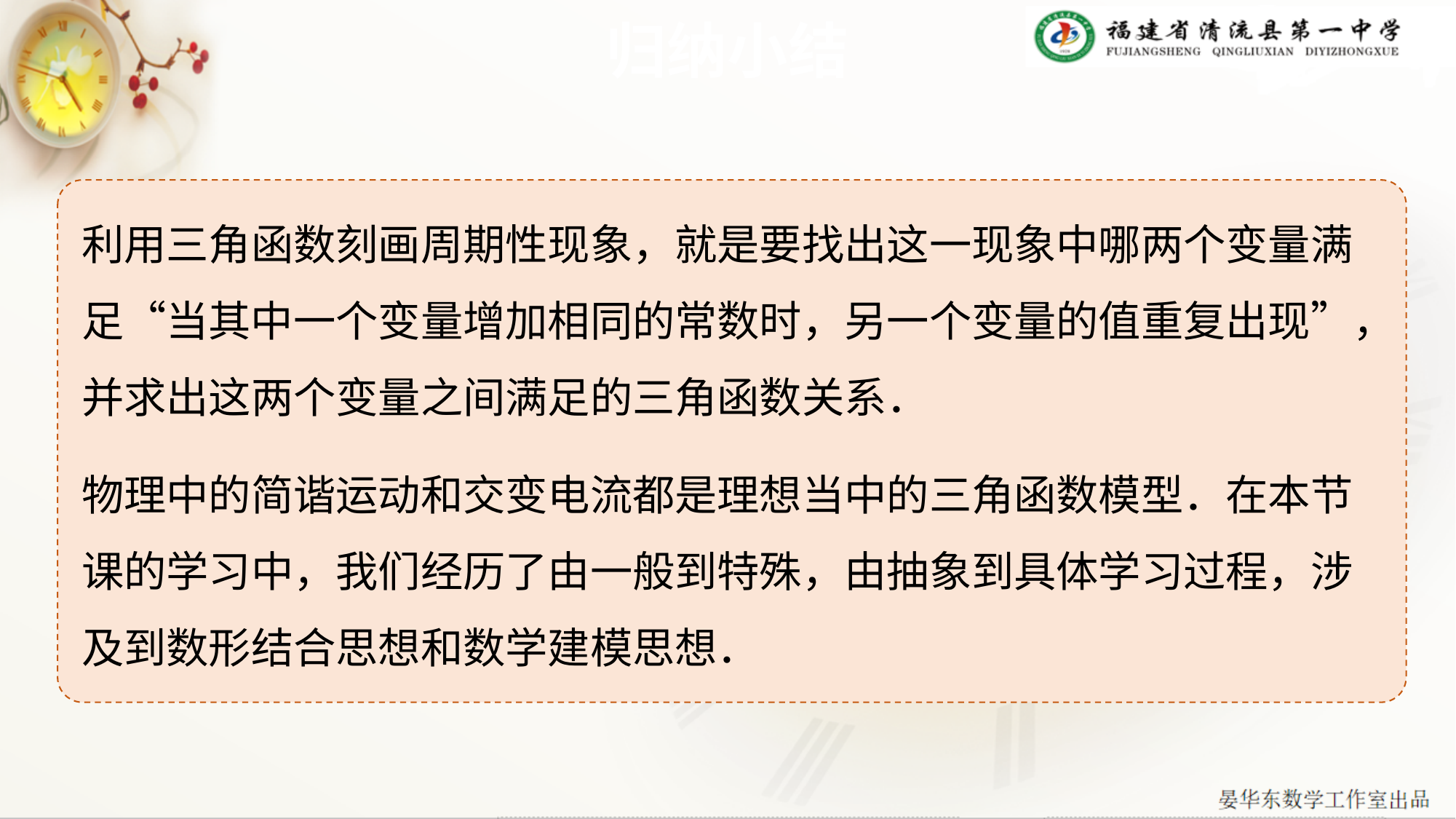

# 归纳小结

利用三角函数刻画周期性现象，就是要找出这一现象中哪两个变量满足“当其中一个变量增加相同的常数时，另一个变量的值重复出现”，并求出这两个变量之间满足的三角函数关系．
物理中的简谐运动和交变电流都是理想当中的三角函数模型．在本节课的学习中，我们经历了由一般到特殊，由抽象到具体学习过程，涉及到数形结合思想和数学建模思想．